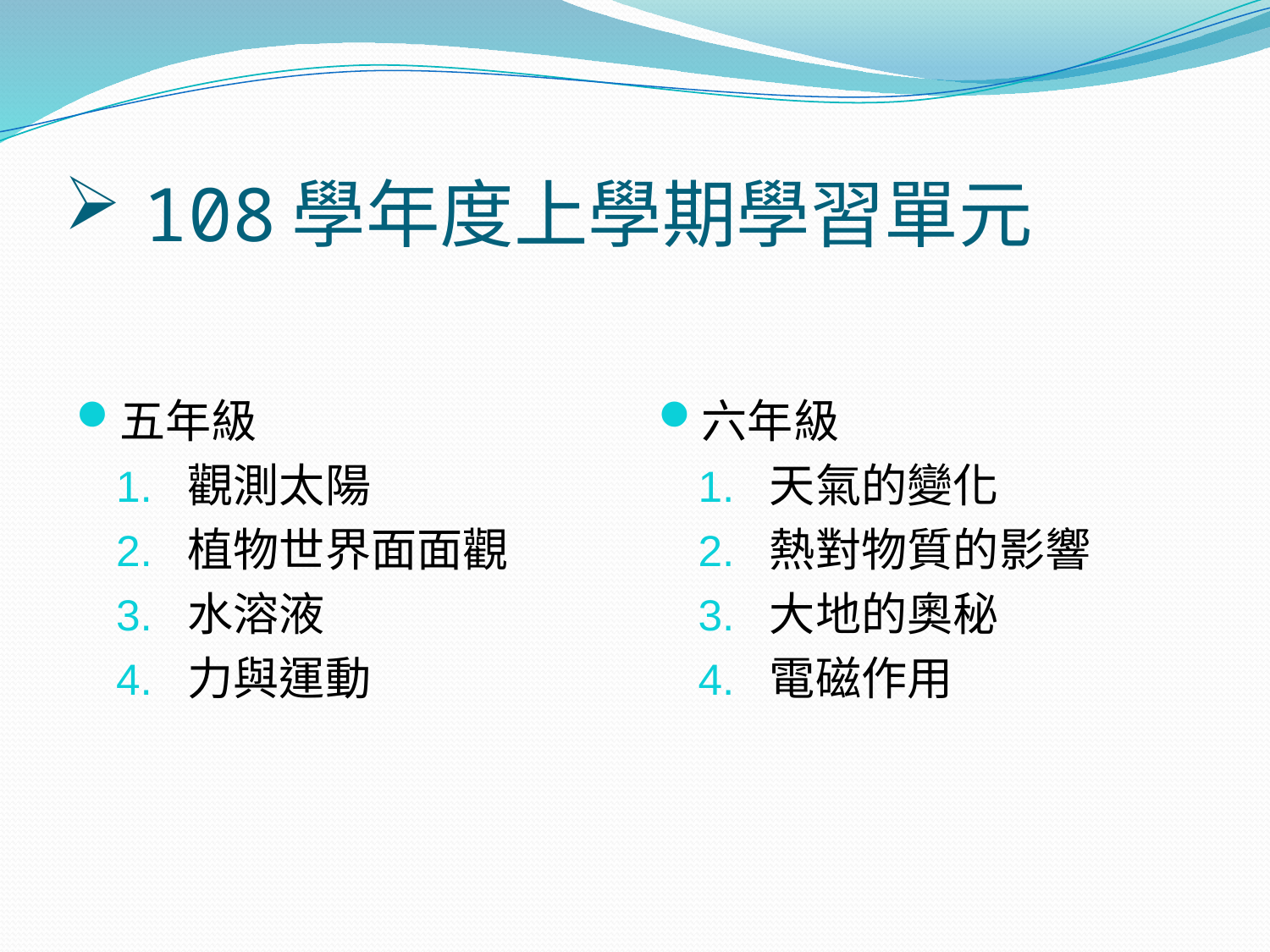

# 108學年度上學期學習單元
五年級
觀測太陽
植物世界面面觀
水溶液
力與運動
六年級
天氣的變化
熱對物質的影響
大地的奧秘
電磁作用